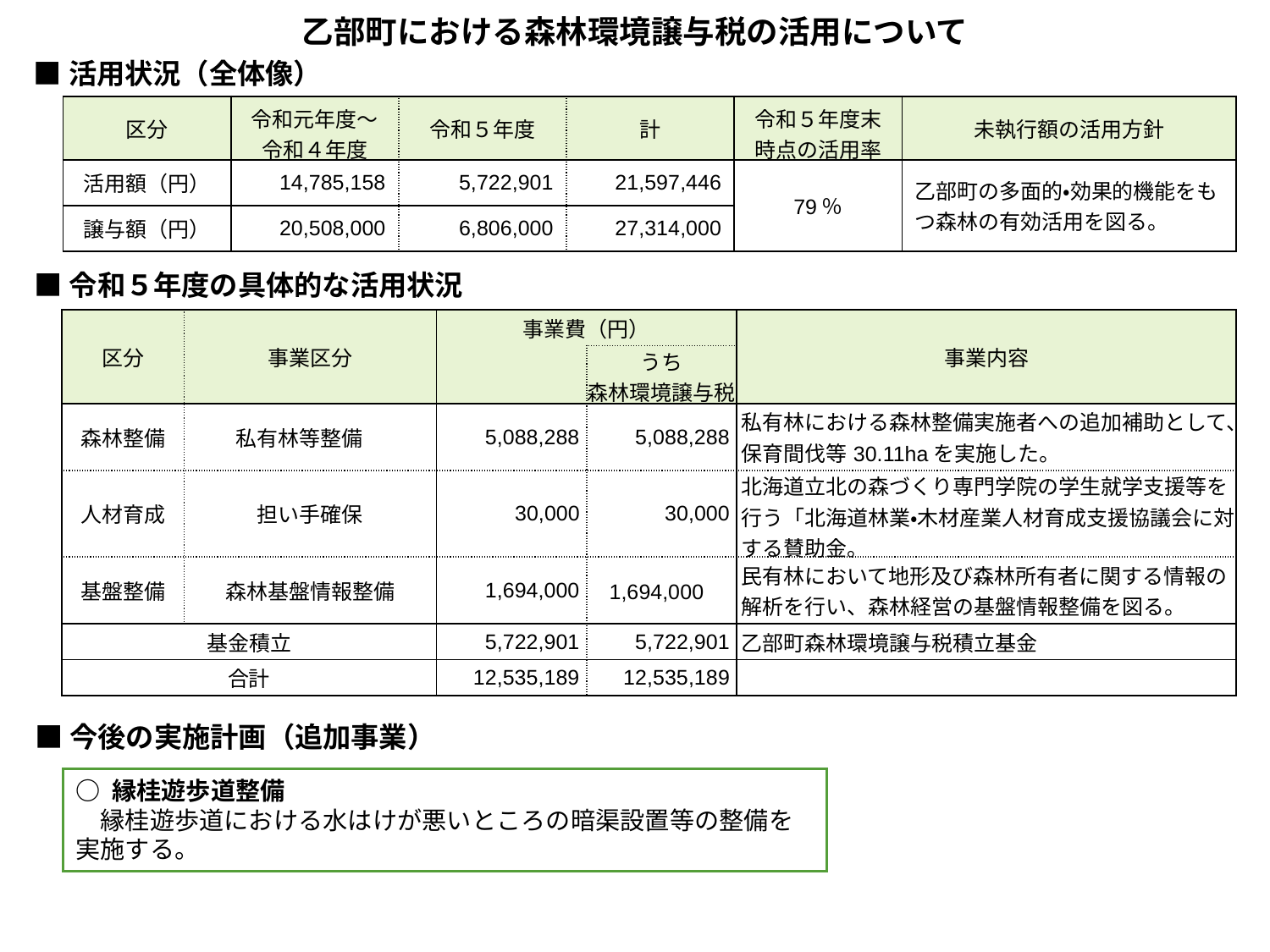

乙部町における森林環境譲与税の活用について
■活用状況（全体像）
| 区分 | 令和元年度～ 令和４年度 | 令和５年度 | 計 | 令和５年度末 時点の活用率 | 未執行額の活用方針 |
| --- | --- | --- | --- | --- | --- |
| 活用額（円） | 14,785,158 | 5,722,901 | 21,597,446 | 79％ | 乙部町の多面的・効果的機能をもつ森林の有効活用を図る。 |
| 譲与額（円） | 20,508,000 | 6,806,000 | 27,314,000 |  |  |
■令和５年度の具体的な活用状況
| 区分 | 事業区分 | 事業費（円） |  | 事業内容 |
| --- | --- | --- | --- | --- |
|  |  |  | うち 森林環境譲与税 |  |
| 森林整備 | 私有林等整備 | 5,088,288 | 5,088,288 | 私有林における森林整備実施者への追加補助として、保育間伐等30.11haを実施した。 |
| 人材育成 | 担い手確保 | 30,000 | 30,000 | 北海道立北の森づくり専門学院の学生就学支援等を行う「北海道林業・木材産業人材育成支援協議会に対する賛助金。 |
| 基盤整備 | 森林基盤情報整備 | 1,694,000 | 1,694,000 | 民有林において地形及び森林所有者に関する情報の解析を行い、森林経営の基盤情報整備を図る。 |
| 基金積立 |  | 5,722,901 | 5,722,901 | 乙部町森林環境譲与税積立基金 |
| 合計 |  | 12,535,189 | 12,535,189 |  |
■今後の実施計画（追加事業）
○ 縁桂遊歩道整備
　縁桂遊歩道における水はけが悪いところの暗渠設置等の整備を実施する。